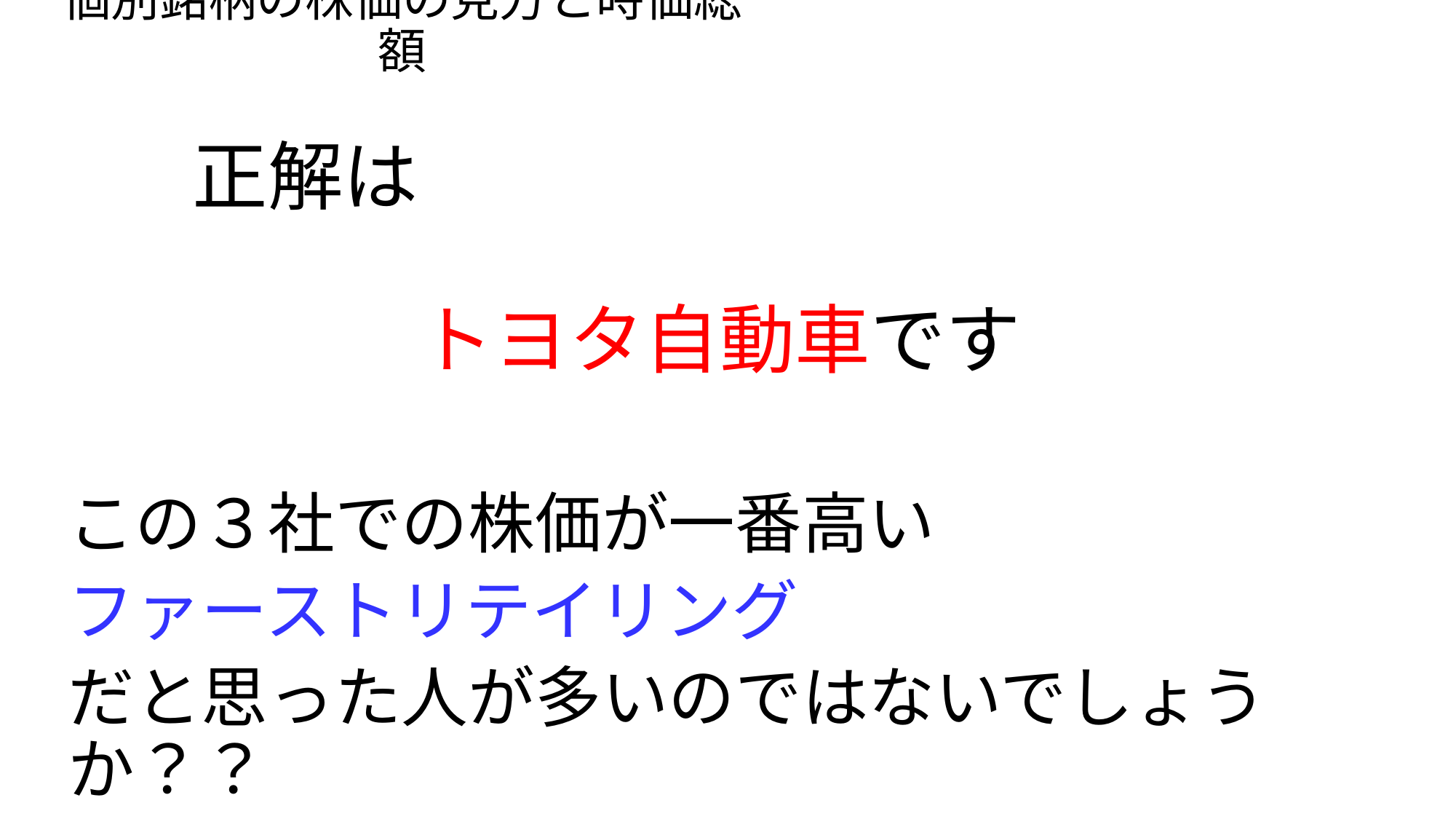

個別銘柄の株価の見方と時価総額
# 正解は 　　　トヨタ自動車です
この３社での株価が一番高い
ファーストリテイリング
だと思った人が多いのではないでしょうか？？